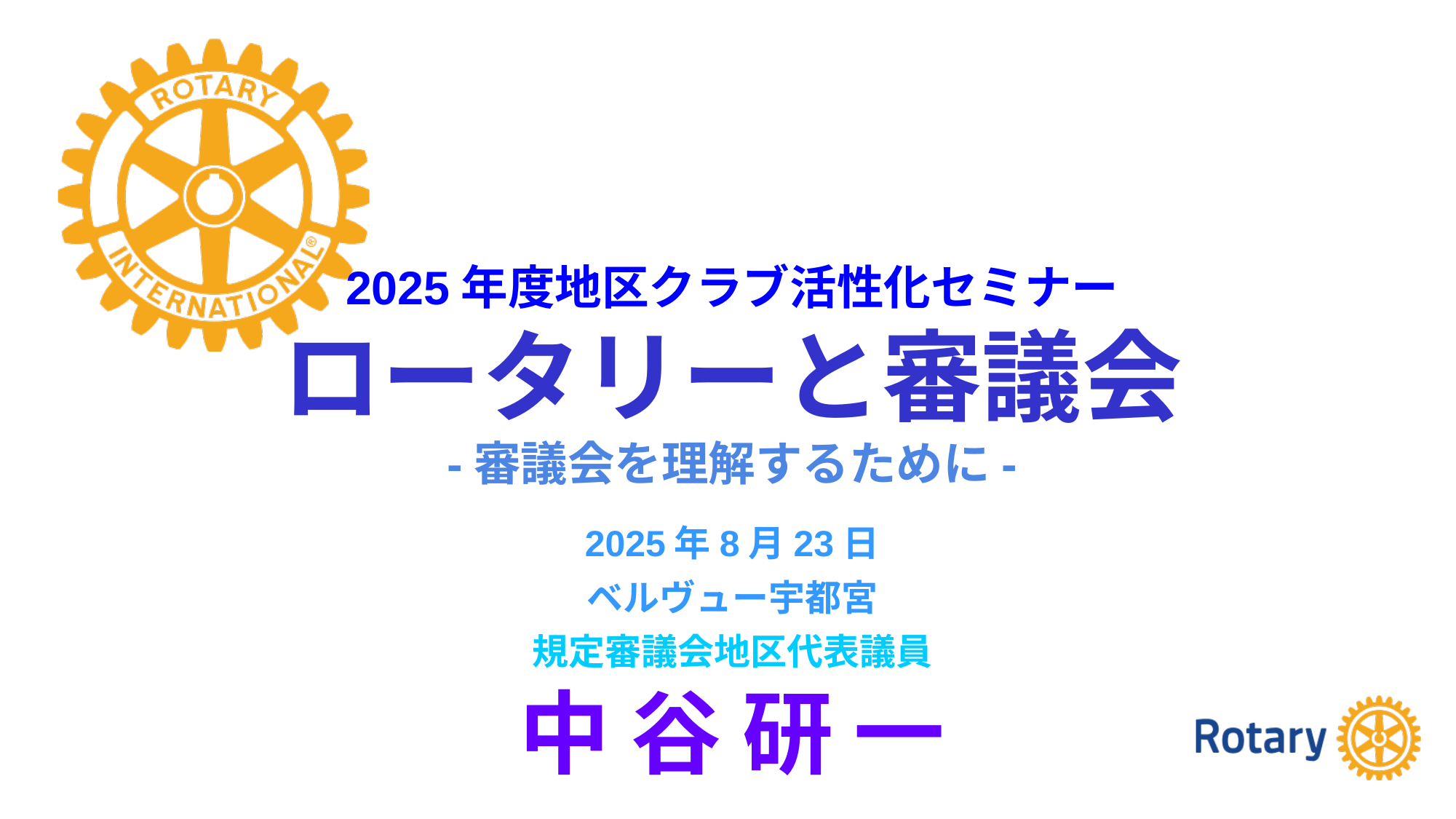

# 2025年度地区クラブ活性化セミナー ロータリーと審議会 -審議会を理解するために-
2025年8月23日
ベルヴュー宇都宮
規定審議会地区代表議員
中 谷 研 一